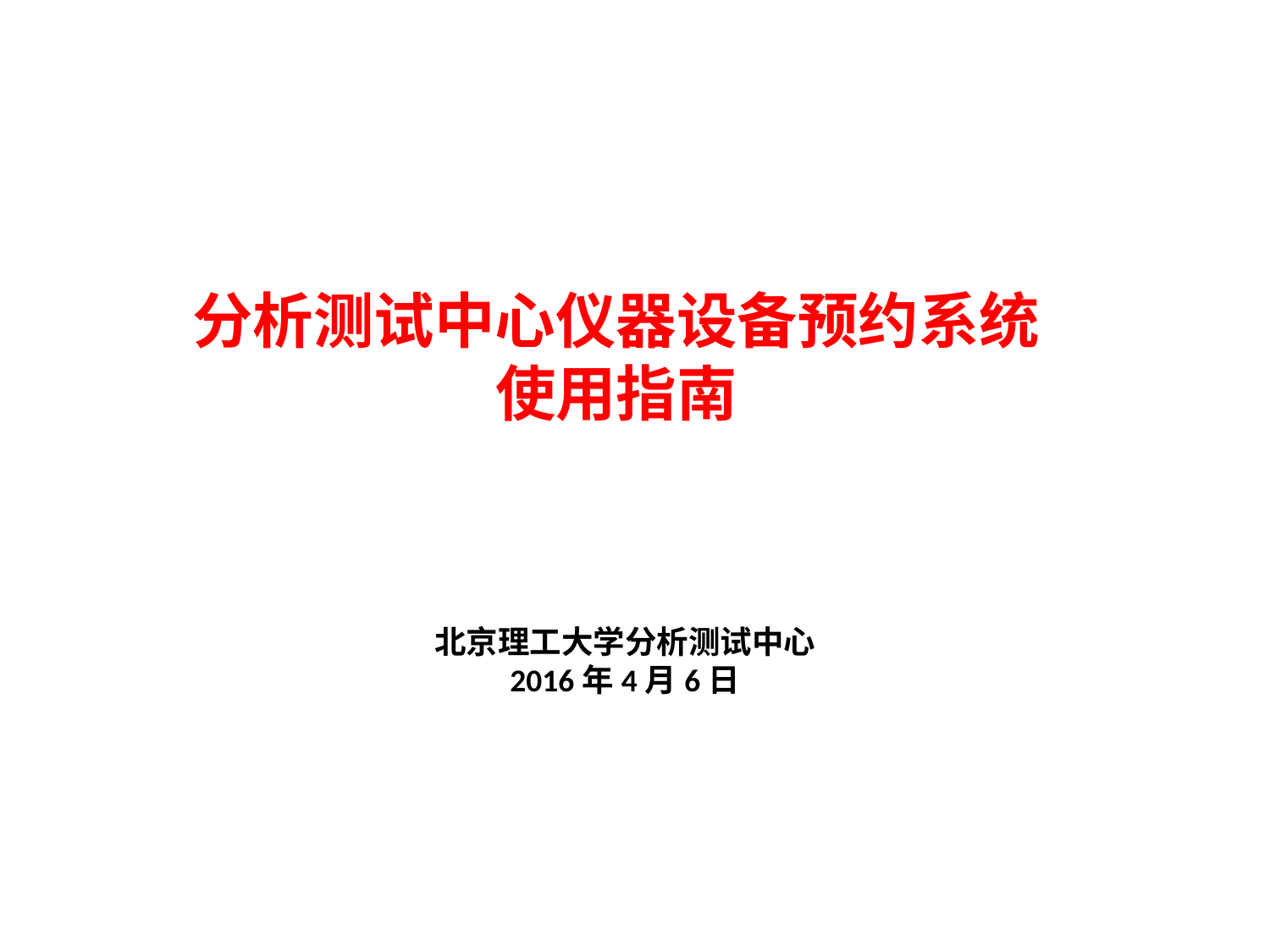

# 分析测试中心仪器设备预约系统 使用指南
北京理工大学分析测试中心
2016年4月6日